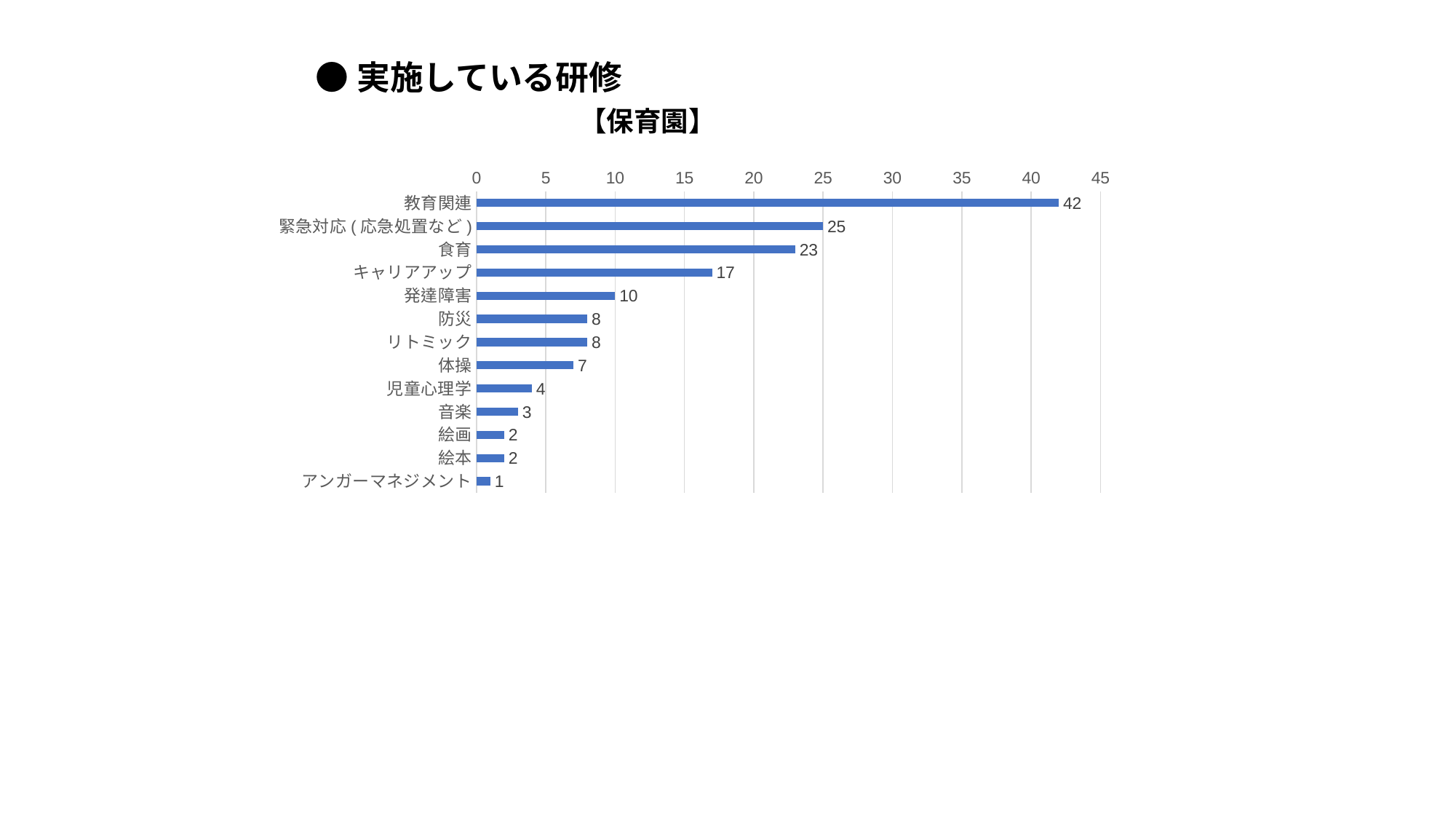

●実施している研修

### Chart

| Category |  |
|---|---|
| 教育関連 | 42.0 |
| 緊急対応(応急処置など) | 25.0 |
| 食育 | 23.0 |
| キャリアアップ | 17.0 |
| 発達障害 | 10.0 |
| 防災 | 8.0 |
| リトミック | 8.0 |
| 体操 | 7.0 |
| 児童心理学 | 4.0 |
| 音楽 | 3.0 |
| 絵画 | 2.0 |
| 絵本 | 2.0 |
| アンガーマネジメント | 1.0 |
【保育園】